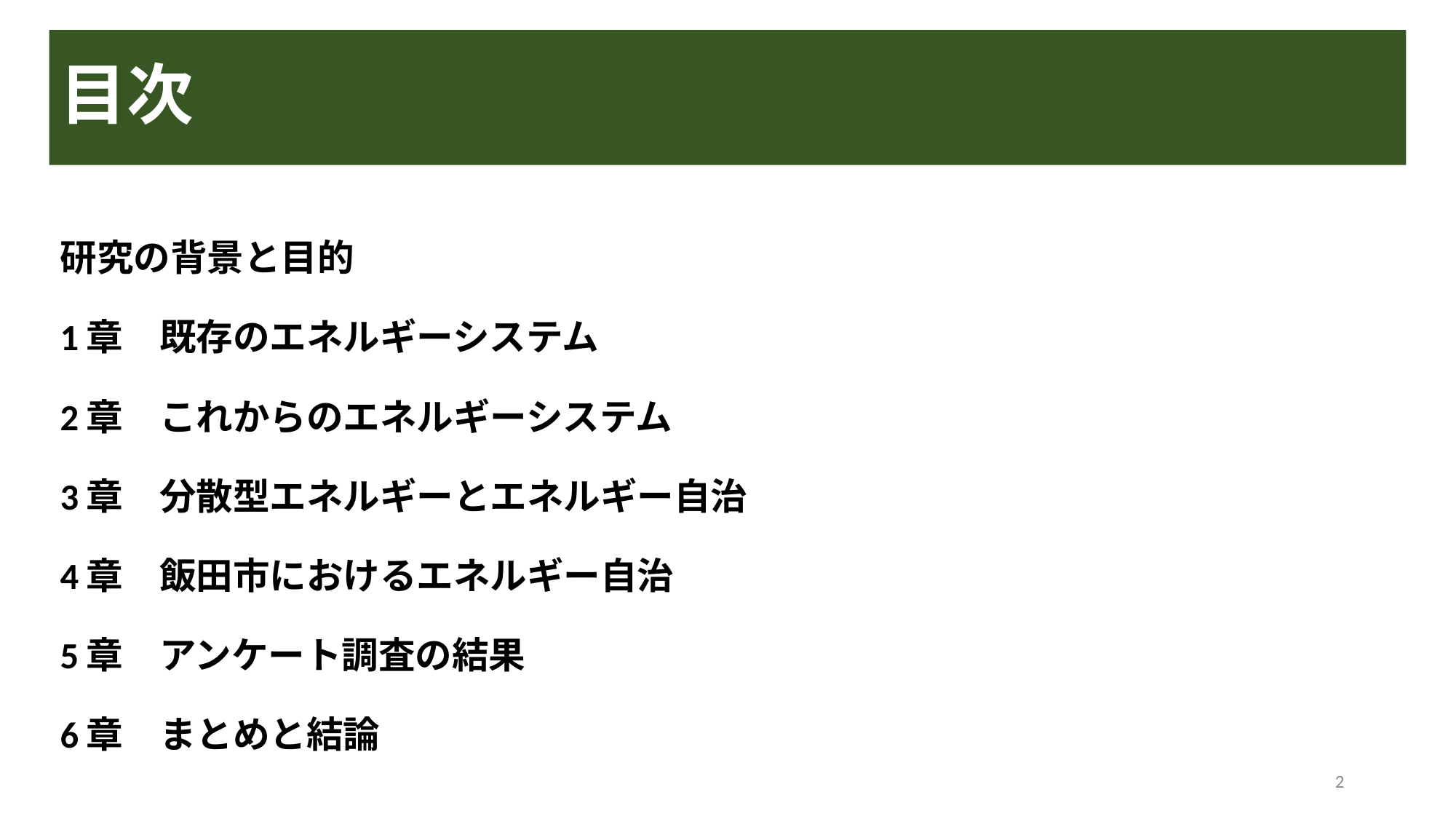

# 目次
研究の背景と目的
1章　既存のエネルギーシステム
2章　これからのエネルギーシステム
3章　分散型エネルギーとエネルギー自治
4章　飯田市におけるエネルギー自治
5章　アンケート調査の結果
6章　まとめと結論

2